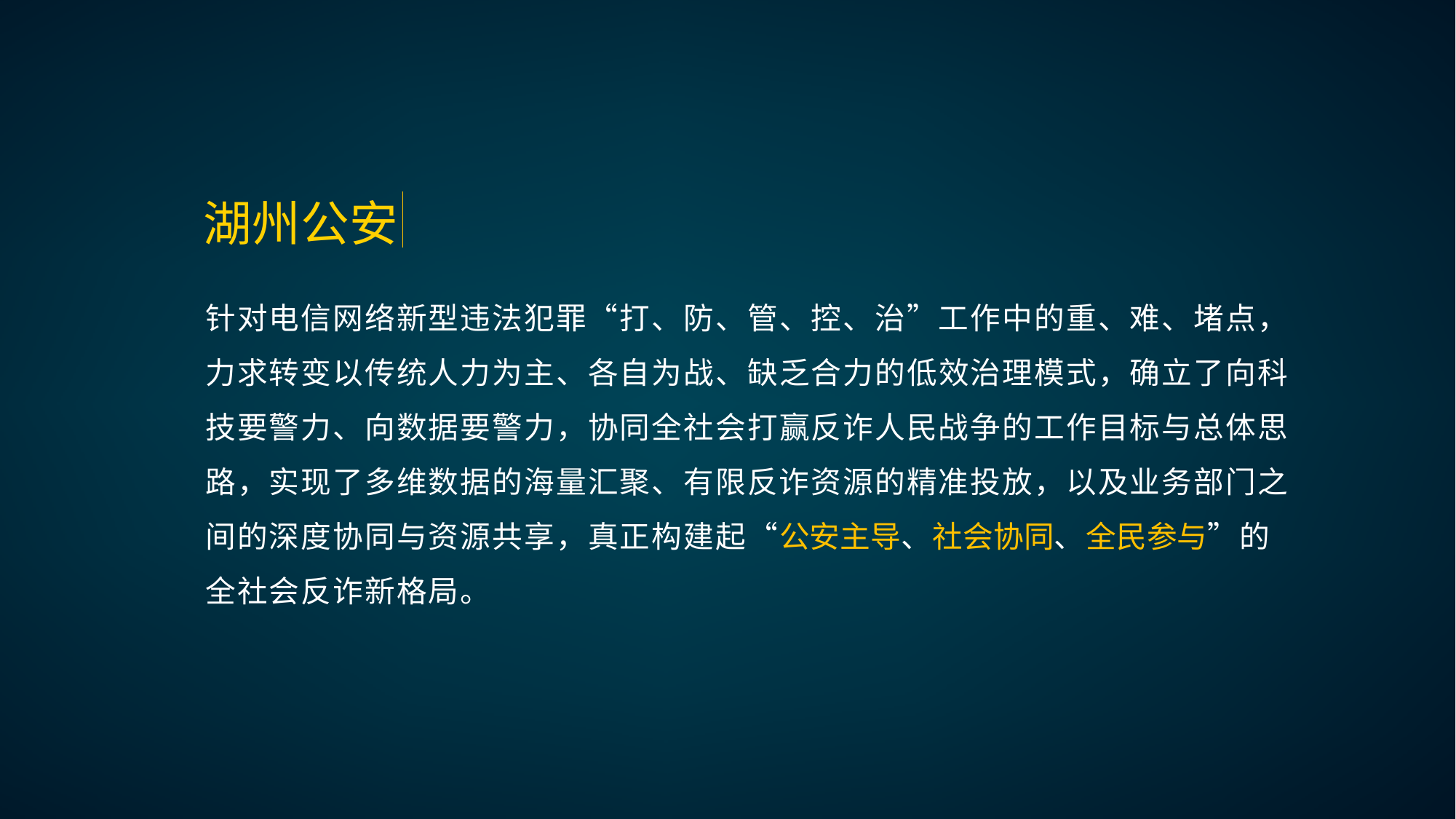

湖州公安
针对电信网络新型违法犯罪“打、防、管、控、治”工作中的重、难、堵点，力求转变以传统人力为主、各自为战、缺乏合力的低效治理模式，确立了向科技要警力、向数据要警力，协同全社会打赢反诈人民战争的工作目标与总体思路，实现了多维数据的海量汇聚、有限反诈资源的精准投放，以及业务部门之间的深度协同与资源共享，真正构建起“公安主导、社会协同、全民参与”的全社会反诈新格局。